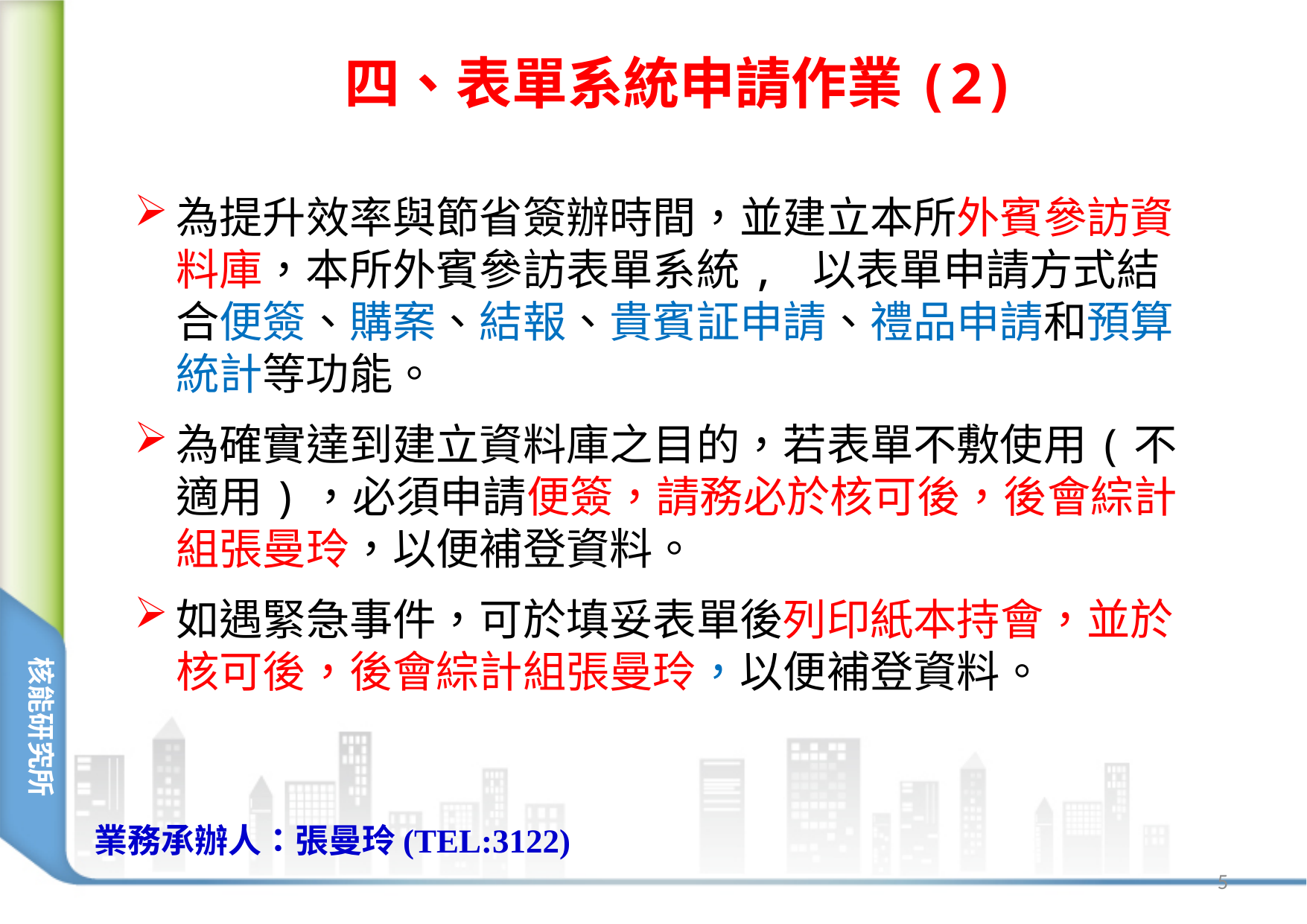

# 四、表單系統申請作業(2)
為提升效率與節省簽辦時間，並建立本所外賓參訪資料庫，本所外賓參訪表單系統, 以表單申請方式結合便簽、購案、結報、貴賓証申請、禮品申請和預算統計等功能。
為確實達到建立資料庫之目的，若表單不敷使用(不適用)，必須申請便簽，請務必於核可後，後會綜計組張曼玲，以便補登資料。
如遇緊急事件，可於填妥表單後列印紙本持會，並於核可後，後會綜計組張曼玲，以便補登資料。

業務承辦人：張曼玲(TEL:3122)
5